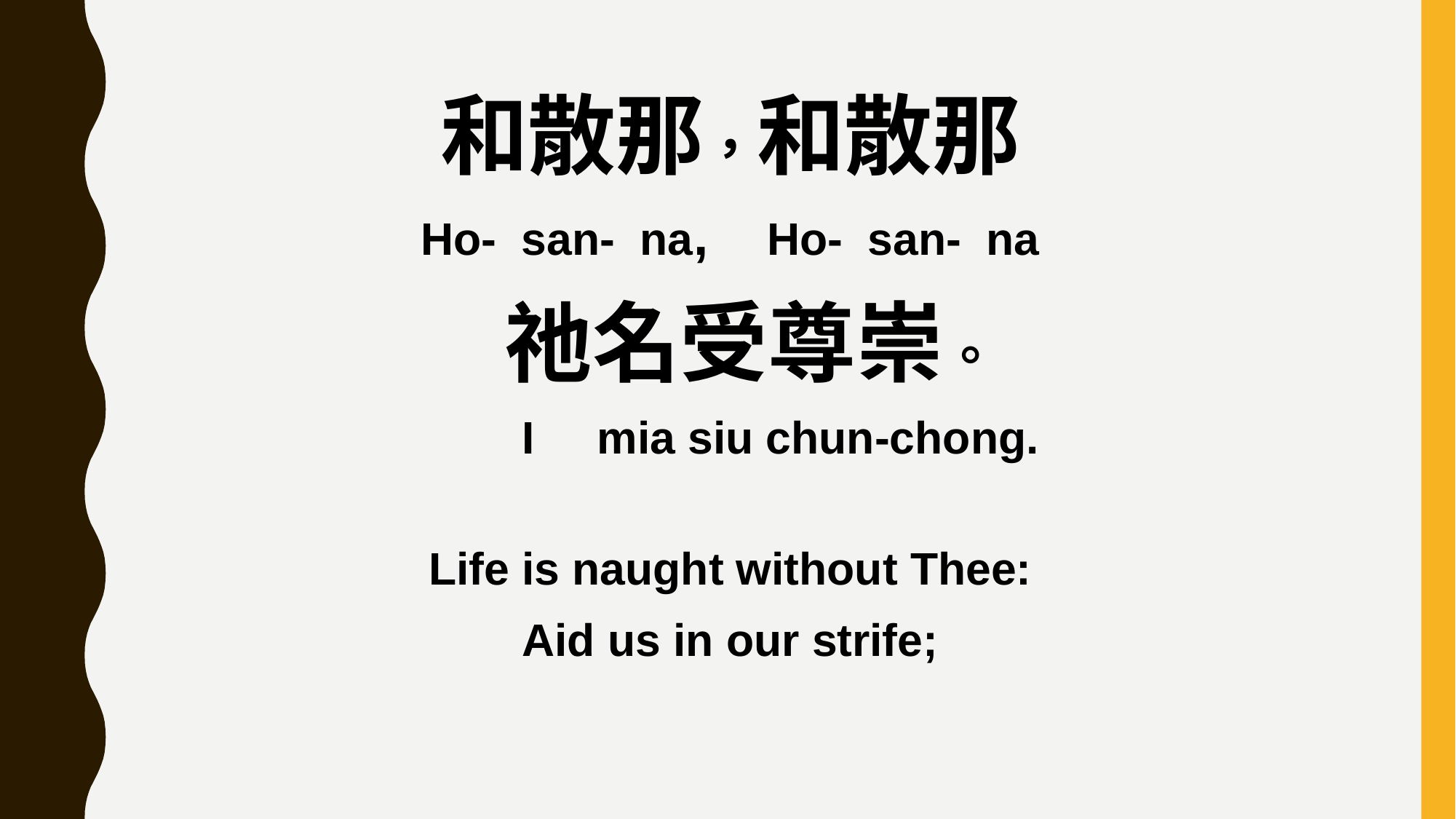

和散那，和散那
Ho-  san-  na,    Ho-  san-  na
 祂名受尊崇。
        I     mia siu chun-chong.

Life is naught without Thee:
Aid us in our strife;